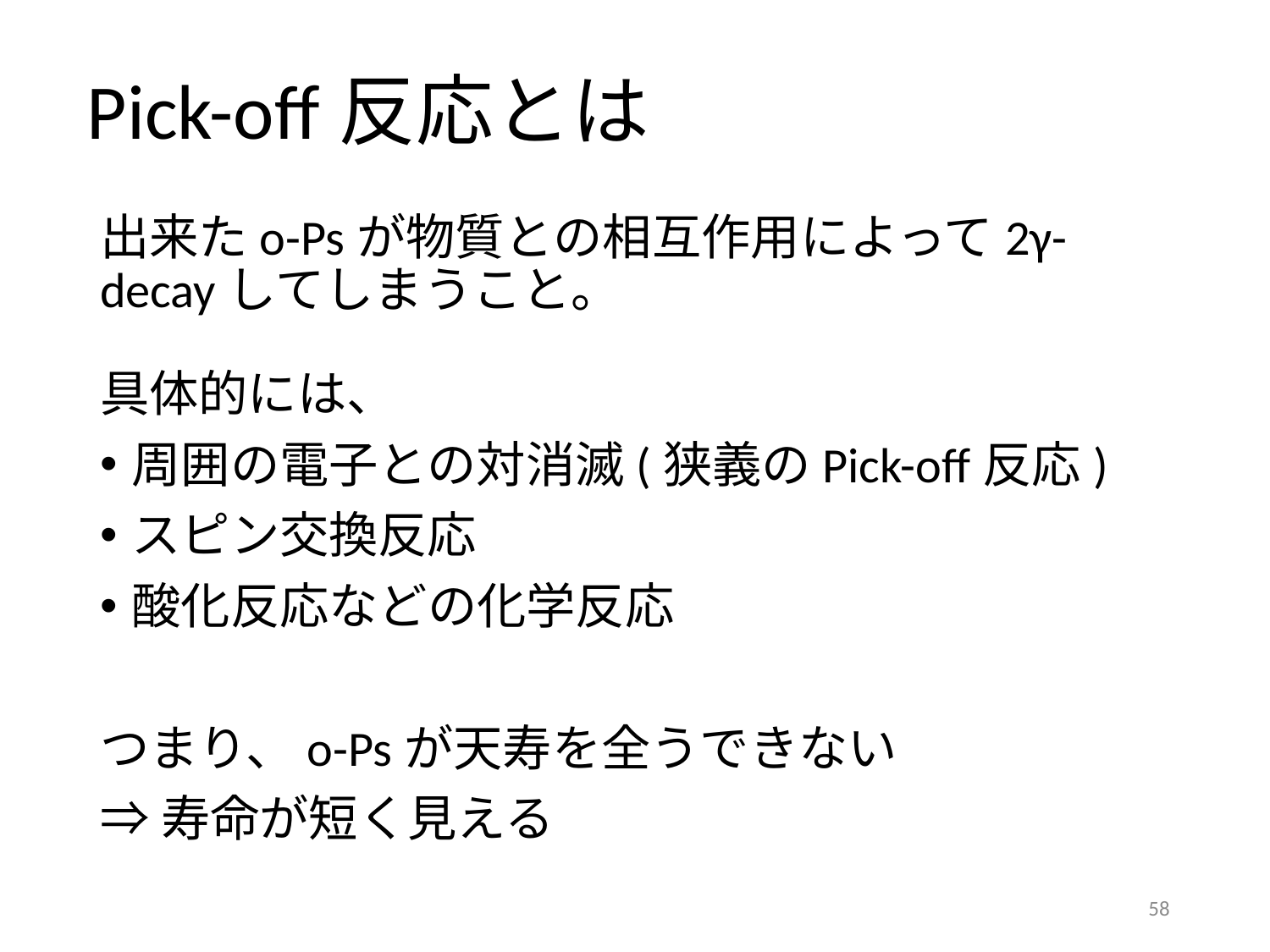

# Pick-off反応とは
出来たo-Psが物質との相互作用によって2γ-decayしてしまうこと。

具体的には、
周囲の電子との対消滅(狭義のPick-off反応)
スピン交換反応
酸化反応などの化学反応

つまり、o-Psが天寿を全うできない
⇒寿命が短く見える
58